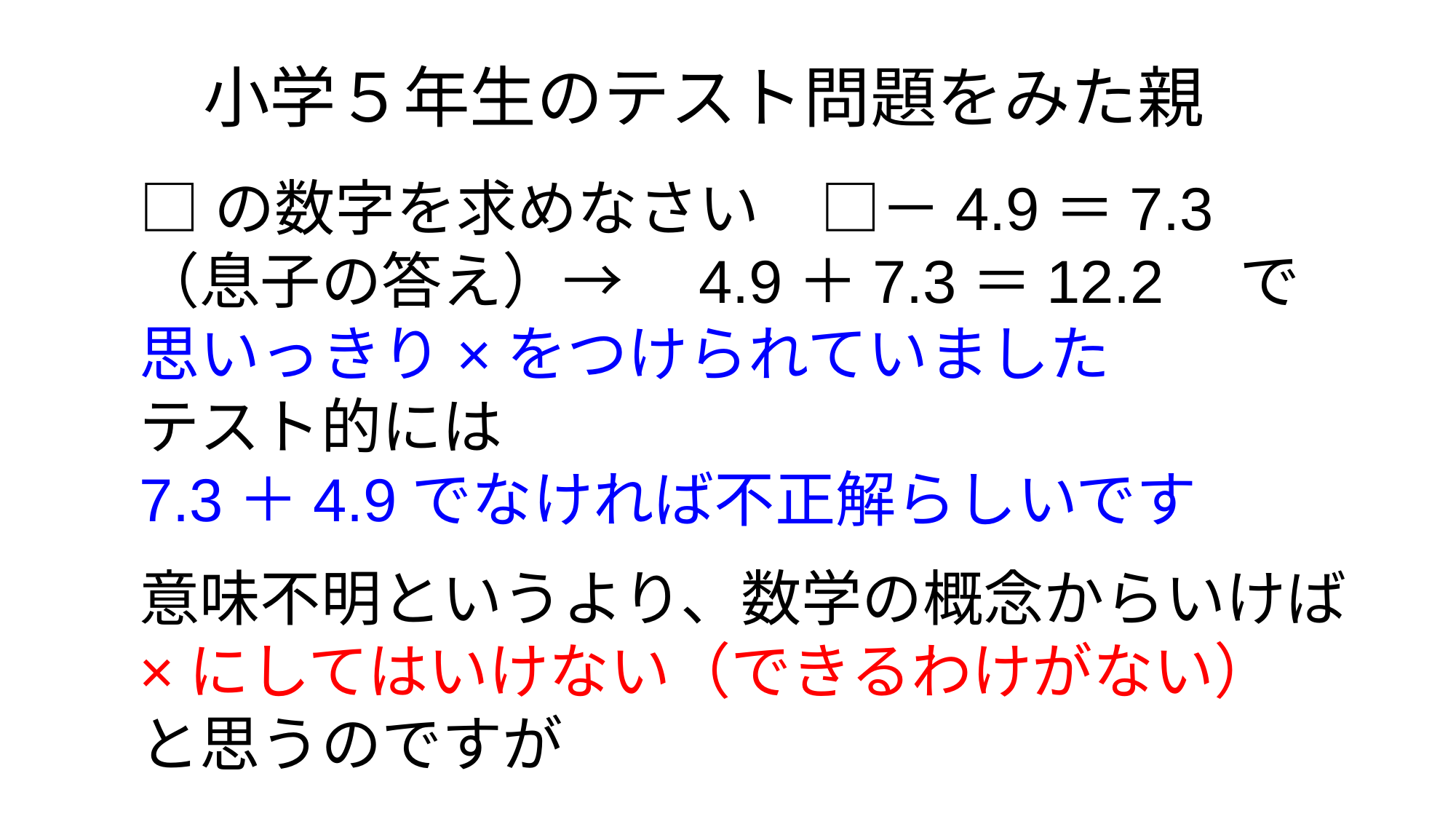

小学５年生のテスト問題をみた親
□の数字を求めなさい　□－4.9＝7.3
（息子の答え）→　4.9＋7.3＝12.2　で
思いっきり×をつけられていました
テスト的には
7.3＋4.9でなければ不正解らしいです
意味不明というより、数学の概念からいけば
×にしてはいけない（できるわけがない）
と思うのですが